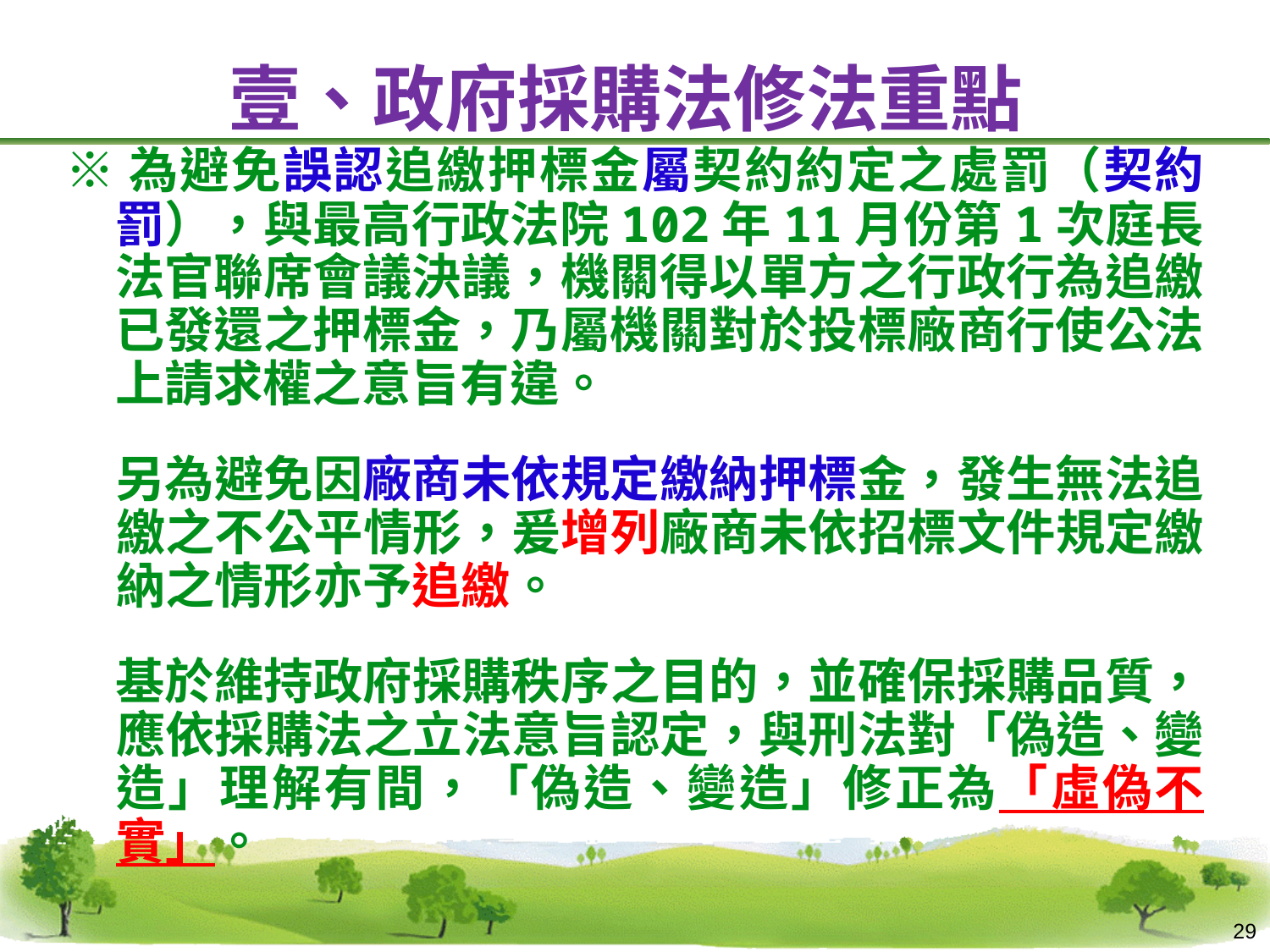

壹、政府採購法修法重點
※為避免誤認追繳押標金屬契約約定之處罰（契約罰），與最高行政法院102年11月份第1次庭長法官聯席會議決議，機關得以單方之行政行為追繳已發還之押標金，乃屬機關對於投標廠商行使公法上請求權之意旨有違。
　另為避免因廠商未依規定繳納押標金，發生無法追繳之不公平情形，爰增列廠商未依招標文件規定繳納之情形亦予追繳。
　基於維持政府採購秩序之目的，並確保採購品質，應依採購法之立法意旨認定，與刑法對「偽造、變造」理解有間，「偽造、變造」修正為「虛偽不實」。
29